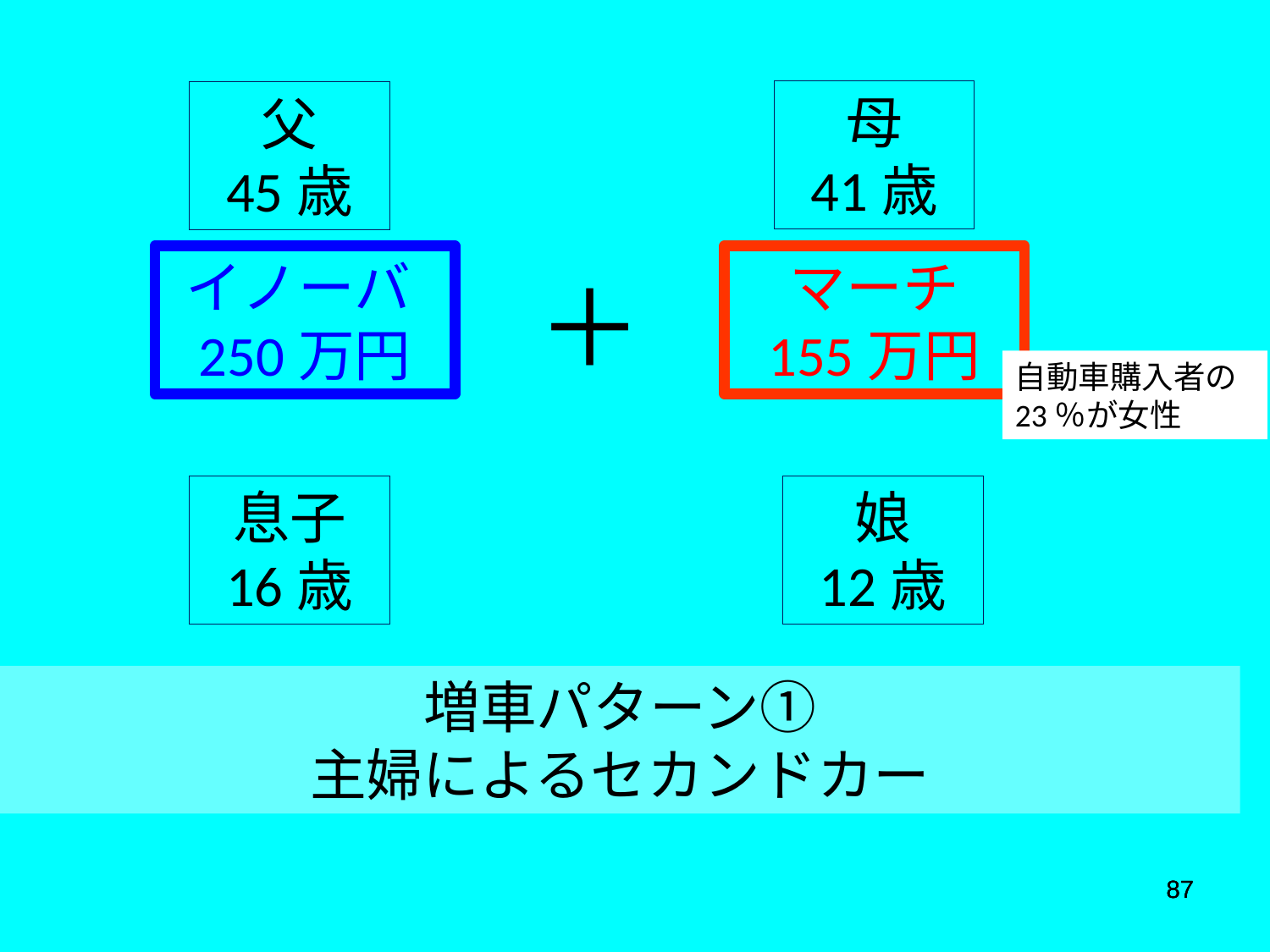

母
41歳
父
45歳
イノーバ250万円
マーチ
155万円
＋
自動車購入者の23％が女性
息子
16歳
娘
12歳
増車パターン①
主婦によるセカンドカー
87
87
87